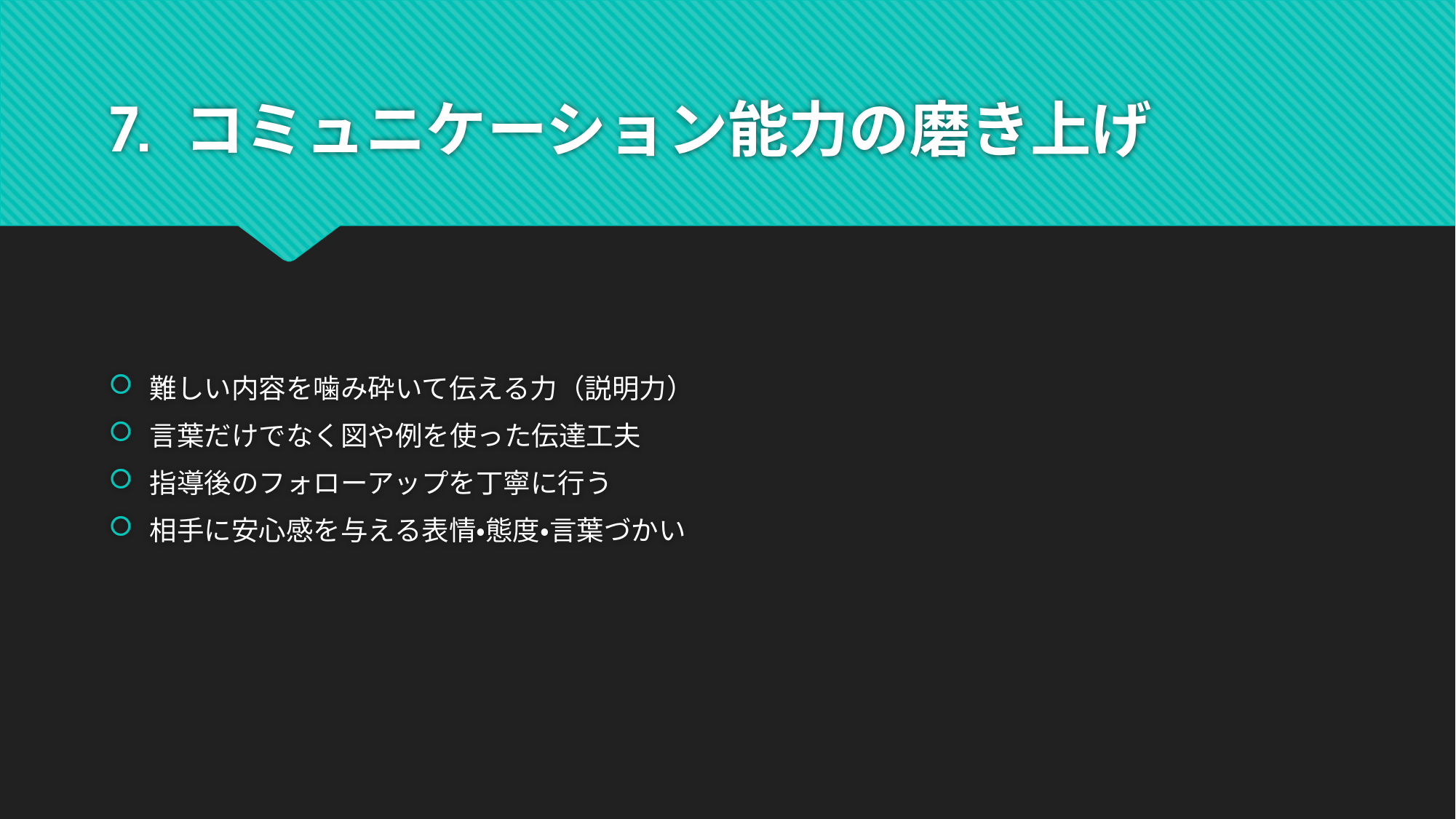

# 7. コミュニケーション能力の磨き上げ
難しい内容を噛み砕いて伝える力（説明力）
言葉だけでなく図や例を使った伝達工夫
指導後のフォローアップを丁寧に行う
相手に安心感を与える表情・態度・言葉づかい